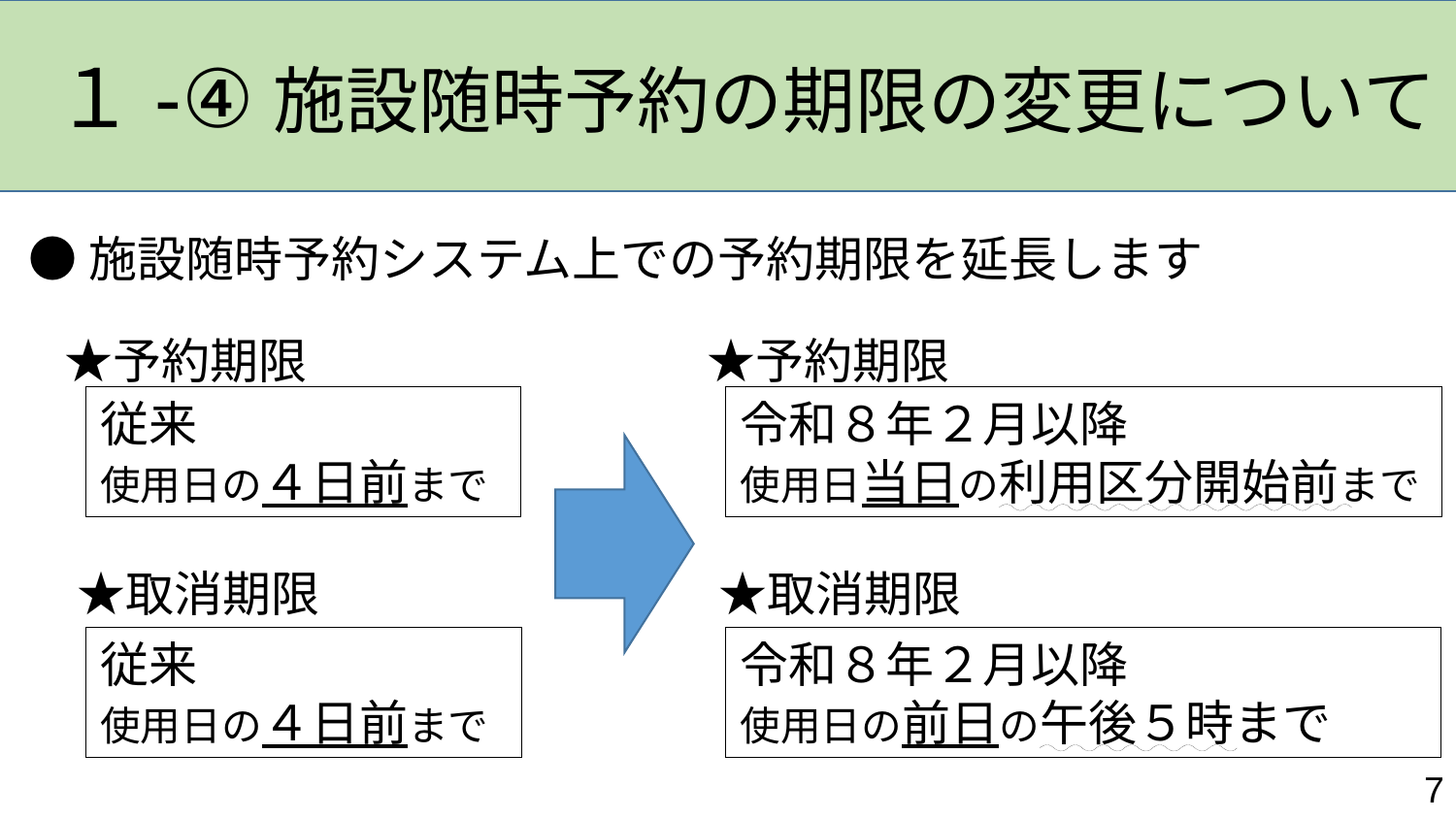

１-④施設随時予約の期限の変更について
●施設随時予約システム上での予約期限を延長します

　★予約期限　　　　　　　　 ★予約期限

　★取消期限　　　　　　　　 ★取消期限

従来
使用日の４日前まで
令和８年２月以降
使用日当日の利用区分開始前まで

従来
使用日の４日前まで
令和８年２月以降
使用日の前日の午後５時まで
7